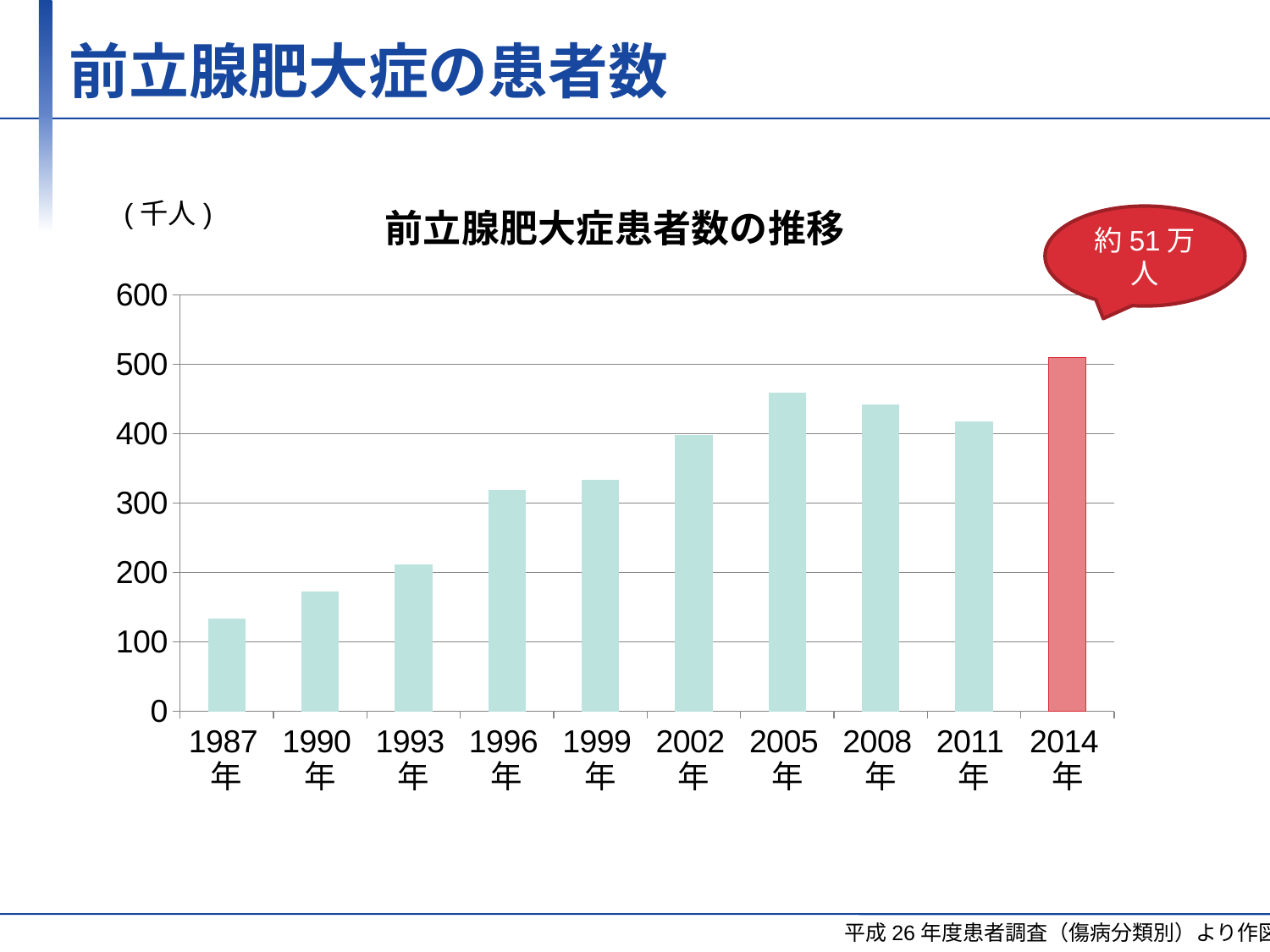

# 前立腺肥大症の患者数

### Chart: 前立腺肥大症患者数の推移

| Category | 系列 1 |
|---|---|
| 1987年 | 134.0 |
| 1990年 | 172.0 |
| 1993年 | 211.0 |
| 1996年 | 319.0 |
| 1999年 | 334.0 |
| 2002年 | 398.0 |
| 2005年 | 459.0 |
| 2008年 | 442.0 |
| 2011年 | 418.0 |
| 2014年 | 510.0 |
(千人)
約51万人
平成26年度患者調査（傷病分類別）より作図